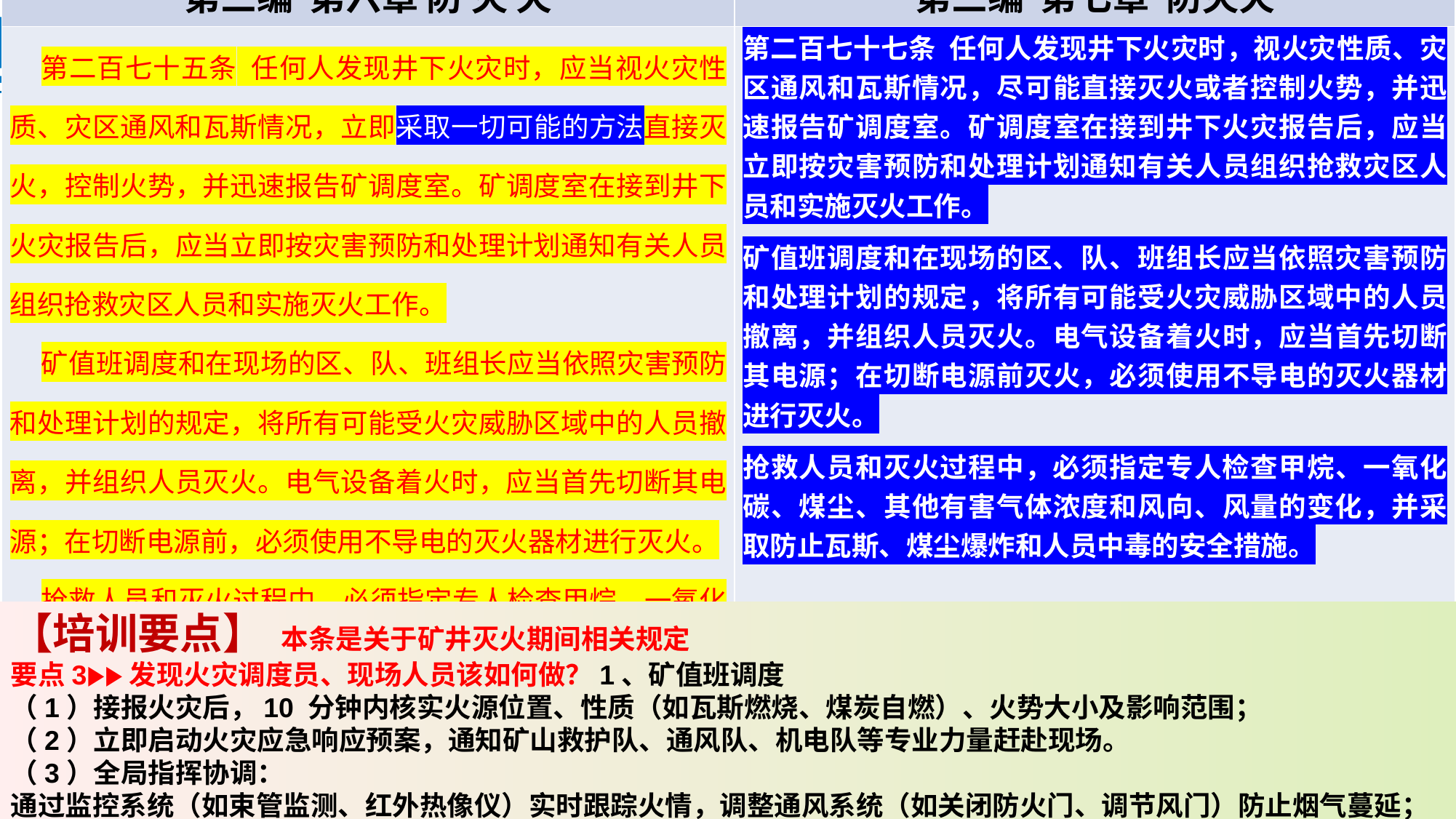

| 《煤矿安全规程》（2022版） | 《煤矿安全规程》（2025版） |
| --- | --- |
| 第三编 第六章 防 灭 火 | 第三编 第七章 防灭火 |
| 第二百七十五条 任何人发现井下火灾时，应当视火灾性质、灾区通风和瓦斯情况，立即采取一切可能的方法直接灭火，控制火势，并迅速报告矿调度室。矿调度室在接到井下火灾报告后，应当立即按灾害预防和处理计划通知有关人员组织抢救灾区人员和实施灭火工作。 矿值班调度和在现场的区、队、班组长应当依照灾害预防和处理计划的规定，将所有可能受火灾威胁区域中的人员撤离，并组织人员灭火。电气设备着火时，应当首先切断其电源；在切断电源前，必须使用不导电的灭火器材进行灭火。 抢救人员和灭火过程中，必须指定专人检查甲烷、一氧化碳、煤尘、其他有害气体浓度和风向、风量的变化，并采取防止瓦斯、煤尘爆炸和人员中毒的安全措施。 | 第二百七十七条 任何人发现井下火灾时，视火灾性质、灾区通风和瓦斯情况，尽可能直接灭火或者控制火势，并迅速报告矿调度室。矿调度室在接到井下火灾报告后，应当立即按灾害预防和处理计划通知有关人员组织抢救灾区人员和实施灭火工作。 矿值班调度和在现场的区、队、班组长应当依照灾害预防和处理计划的规定，将所有可能受火灾威胁区域中的人员撤离，并组织人员灭火。电气设备着火时，应当首先切断其电源；在切断电源前灭火，必须使用不导电的灭火器材进行灭火。 抢救人员和灭火过程中，必须指定专人检查甲烷、一氧化碳、煤尘、其他有害气体浓度和风向、风量的变化，并采取防止瓦斯、煤尘爆炸和人员中毒的安全措施。 |
【培训要点】  本条是关于矿井灭火期间相关规定
要点3▶▶发现火灾调度员、现场人员该如何做？1、矿值班调度
（1）接报火灾后，10 分钟内核实火源位置、性质（如瓦斯燃烧、煤炭自燃）、火势大小及影响范围；
（2）立即启动火灾应急响应预案，通知矿山救护队、通风队、机电队等专业力量赶赴现场。
（3）全局指挥协调：
通过监控系统（如束管监测、红外热像仪）实时跟踪火情，调整通风系统（如关闭防火门、调节风门）防止烟气蔓延；
调度救援物资（如灭火器、灭火沙袋、呼吸器）至指定地点，确保后勤保障。